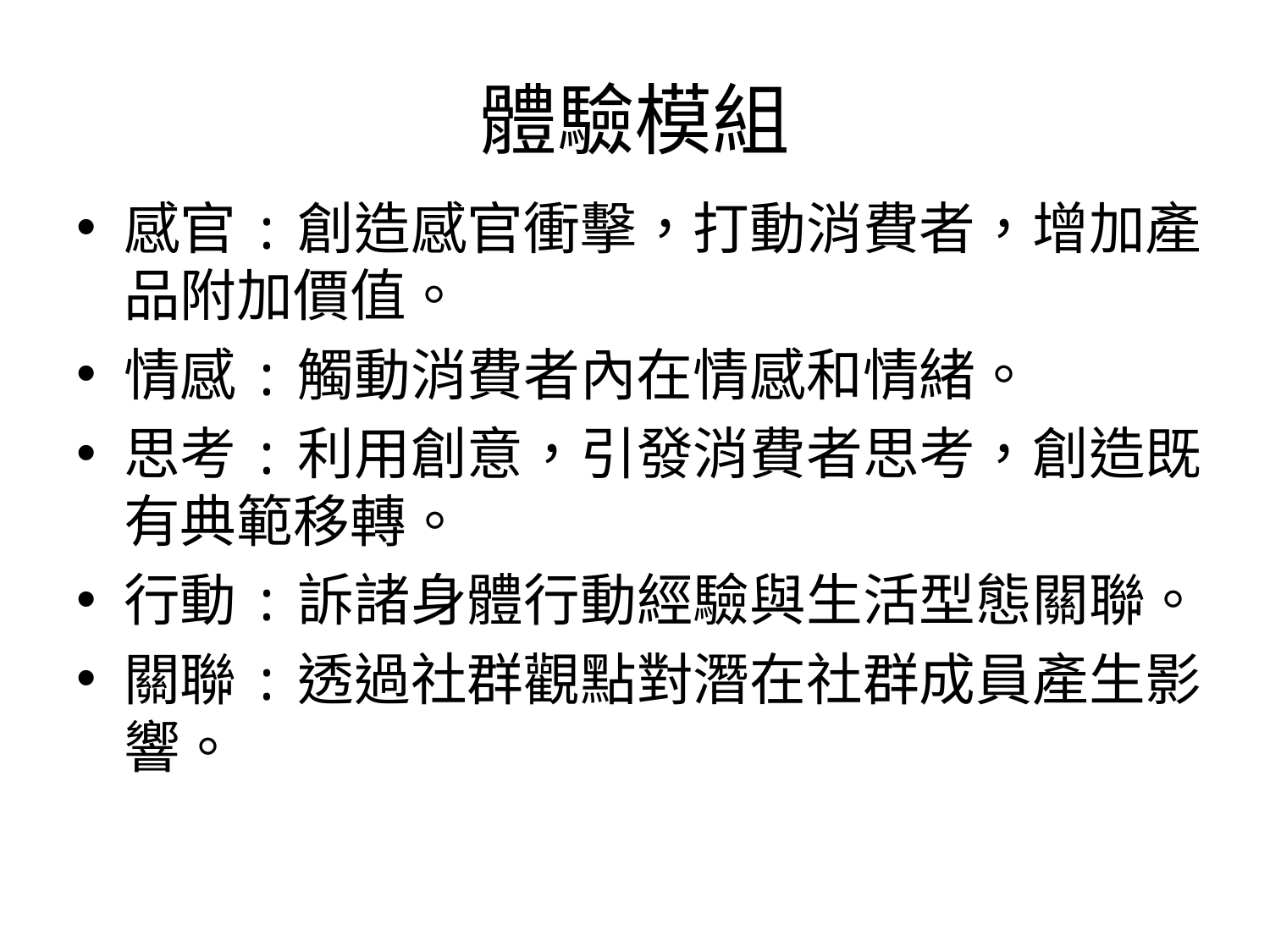

# 體驗模組
感官:創造感官衝擊，打動消費者，增加產品附加價值。
情感:觸動消費者內在情感和情緒。
思考:利用創意，引發消費者思考，創造既有典範移轉。
行動:訴諸身體行動經驗與生活型態關聯。
關聯:透過社群觀點對潛在社群成員產生影響。